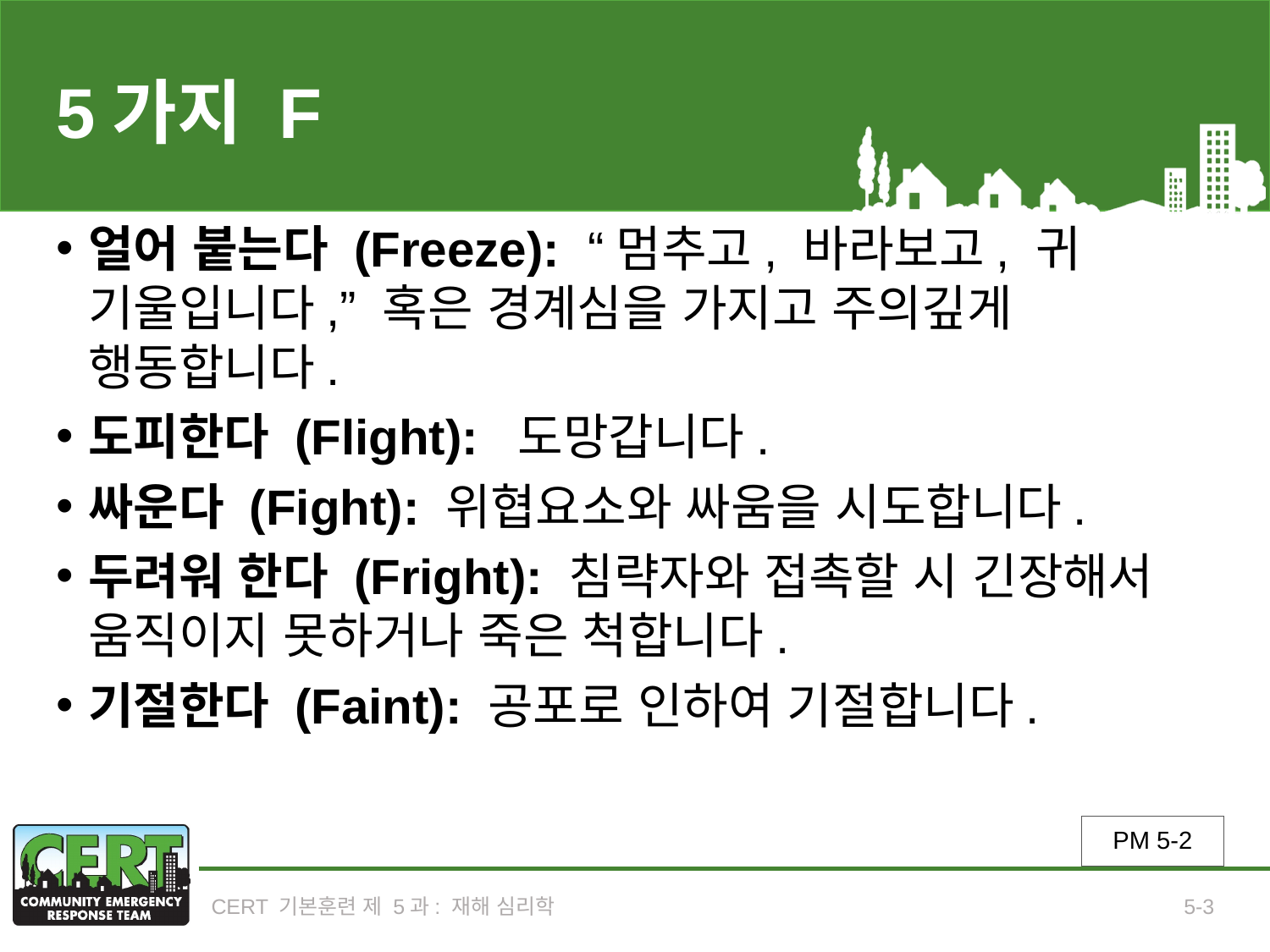

# 5가지 F
얼어 붙는다 (Freeze):  “멈추고, 바라보고, 귀 기울입니다,” 혹은 경계심을 가지고 주의깊게 행동합니다.
도피한다 (Flight):  도망갑니다.
싸운다 (Fight): 위협요소와 싸움을 시도합니다.
두려워 한다 (Fright): 침략자와 접촉할 시 긴장해서 움직이지 못하거나 죽은 척합니다.
기절한다 (Faint): 공포로 인하여 기절합니다.
PM 5-2
CERT 기본훈련 제 5과: 재해 심리학
5-3